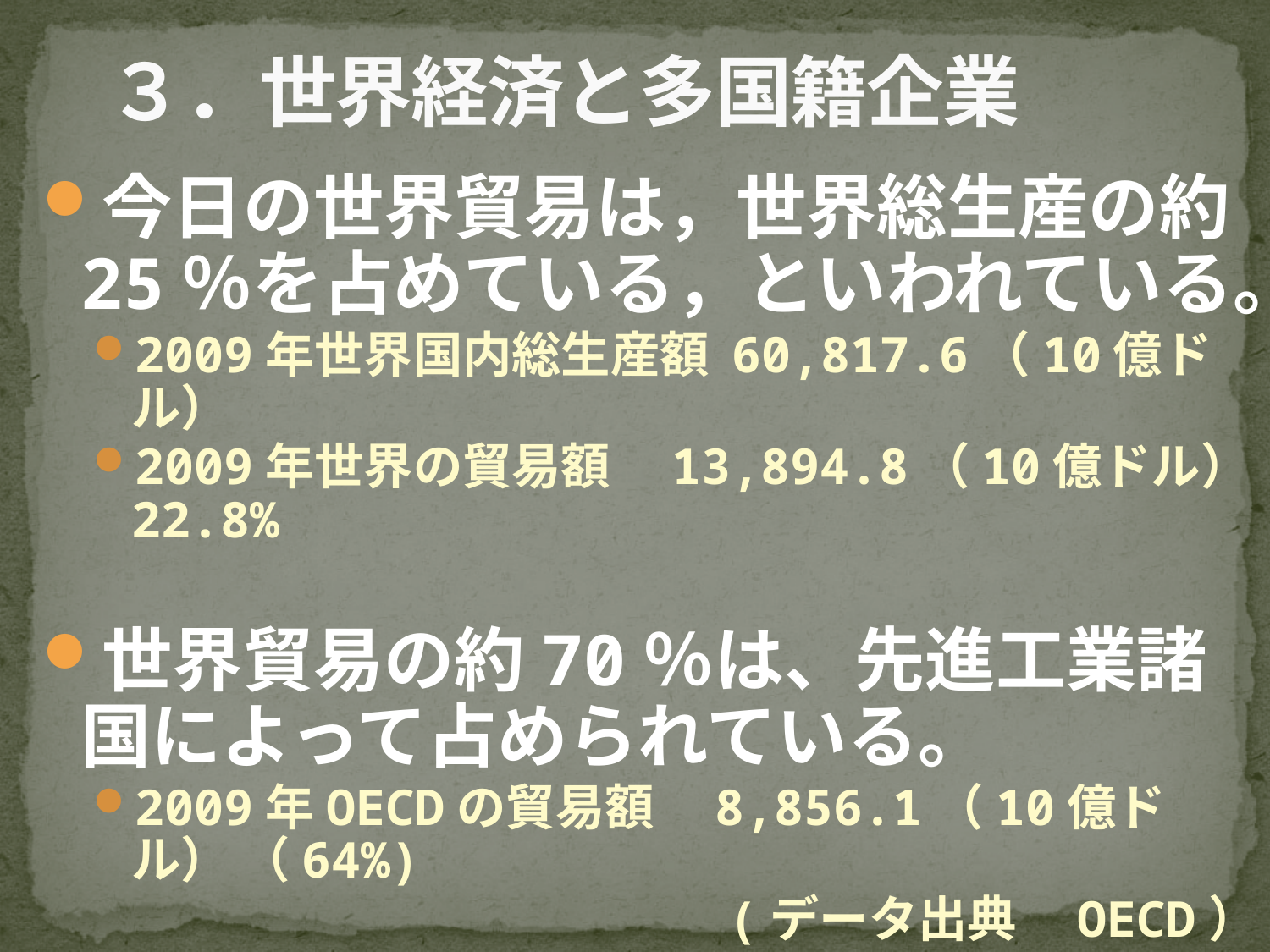

# ３．世界経済と多国籍企業
今日の世界貿易は，世界総生産の約25％を占めている，といわれている。
2009年世界国内総生産額 60,817.6（10億ドル）
2009年世界の貿易額　13,894.8（10億ドル）22.8%

世界貿易の約70％は、先進工業諸国によって占められている。
2009年OECDの貿易額　8,856.1（10億ドル） （64%)
(データ出典　OECD）